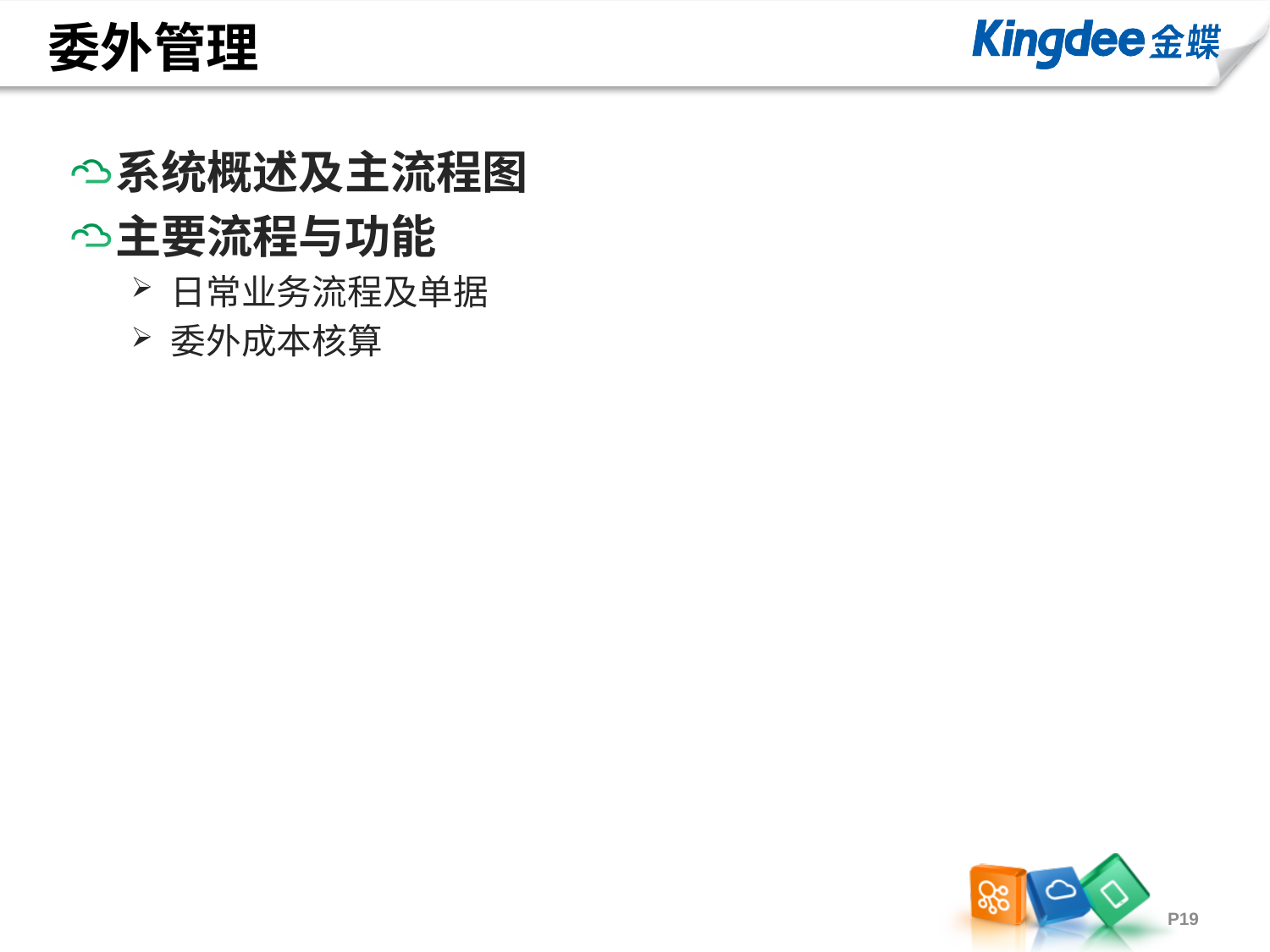

# 委外管理
系统概述及主流程图
主要流程与功能
日常业务流程及单据
委外成本核算